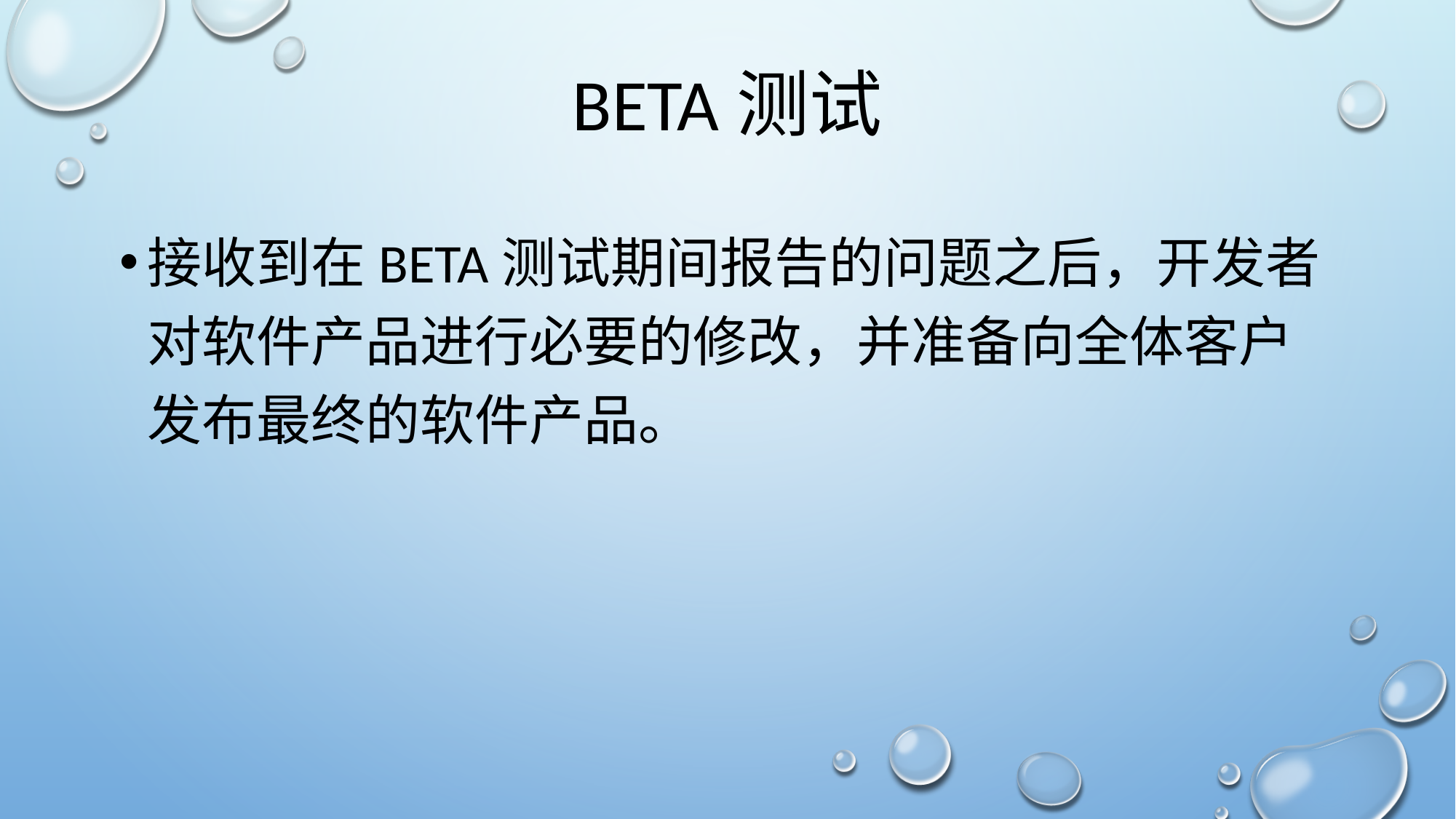

# Beta测试
接收到在Beta测试期间报告的问题之后，开发者对软件产品进行必要的修改，并准备向全体客户发布最终的软件产品。